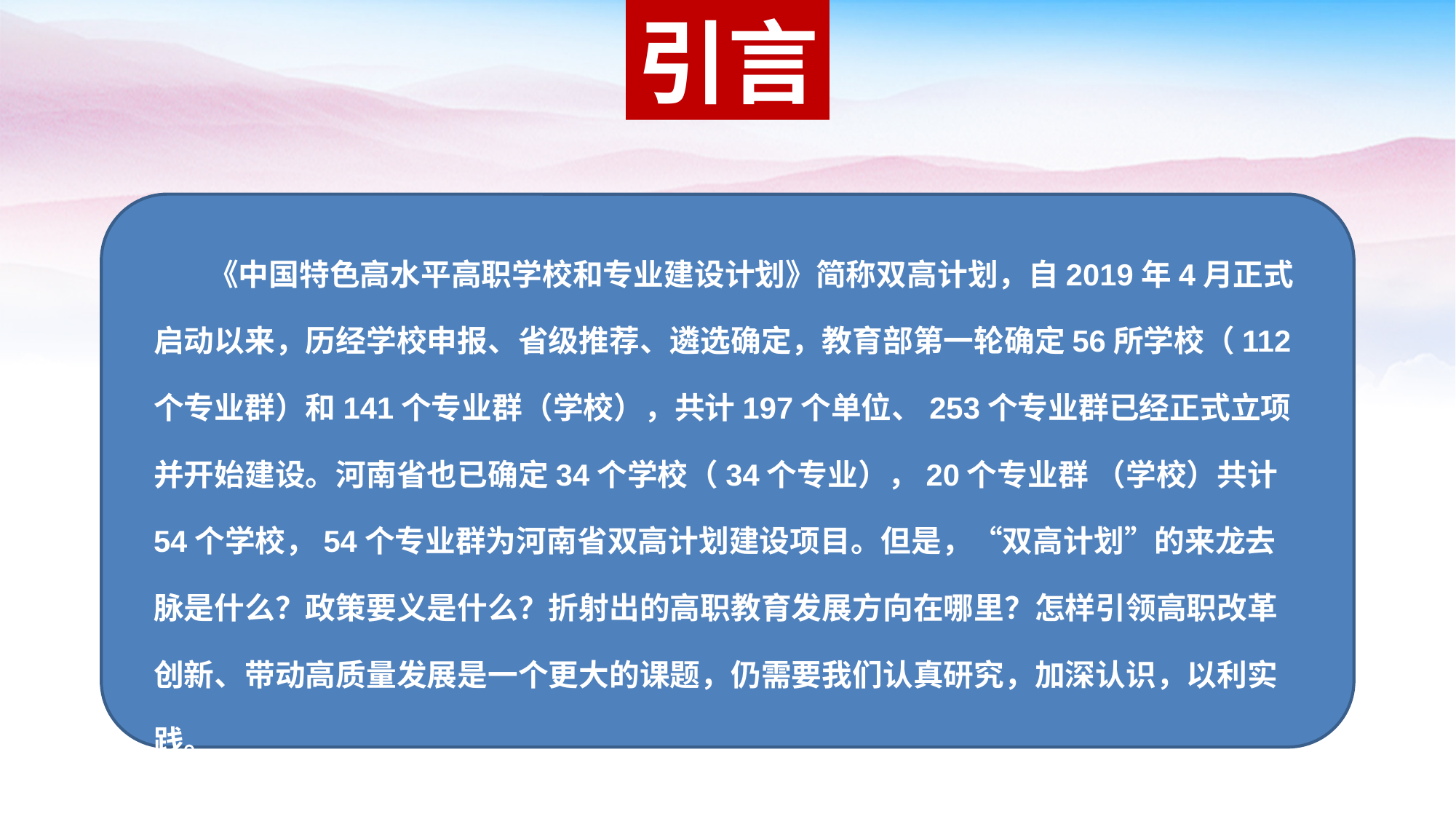

引言

《中国特色高水平高职学校和专业建设计划》简称双高计划，自2019年4月正式启动以来，历经学校申报、省级推荐、遴选确定，教育部第一轮确定56所学校（112个专业群）和141个专业群（学校），共计197个单位、253个专业群已经正式立项并开始建设。河南省也已确定34个学校（34个专业），20个专业群 （学校）共计54个学校，54个专业群为河南省双高计划建设项目。但是，“双高计划”的来龙去脉是什么？政策要义是什么？折射出的高职教育发展方向在哪里？怎样引领高职改革创新、带动高质量发展是一个更大的课题，仍需要我们认真研究，加深认识，以利实践。